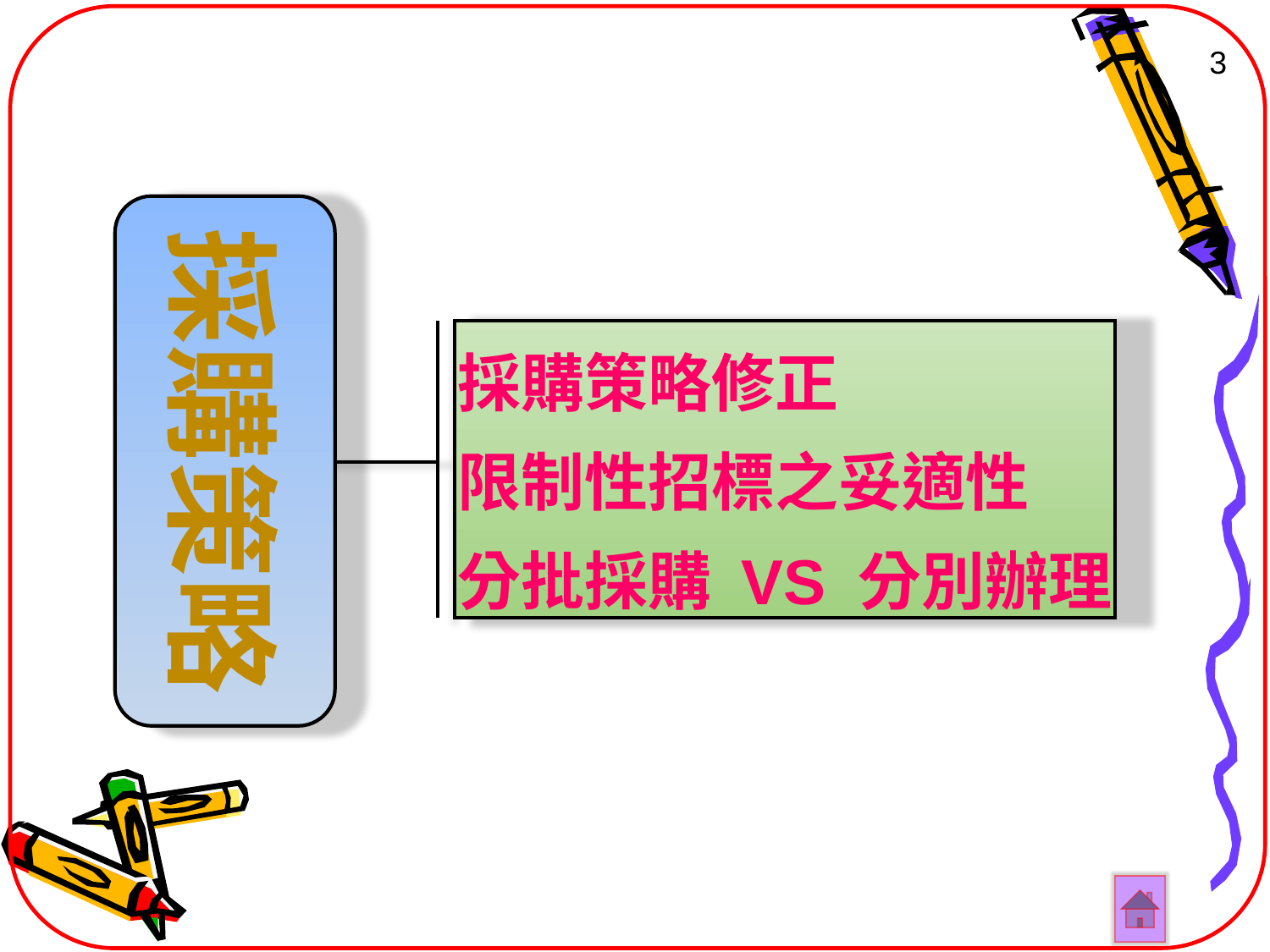

3
採購策略
採購策略修正
限制性招標之妥適性
分批採購 VS 分別辦理